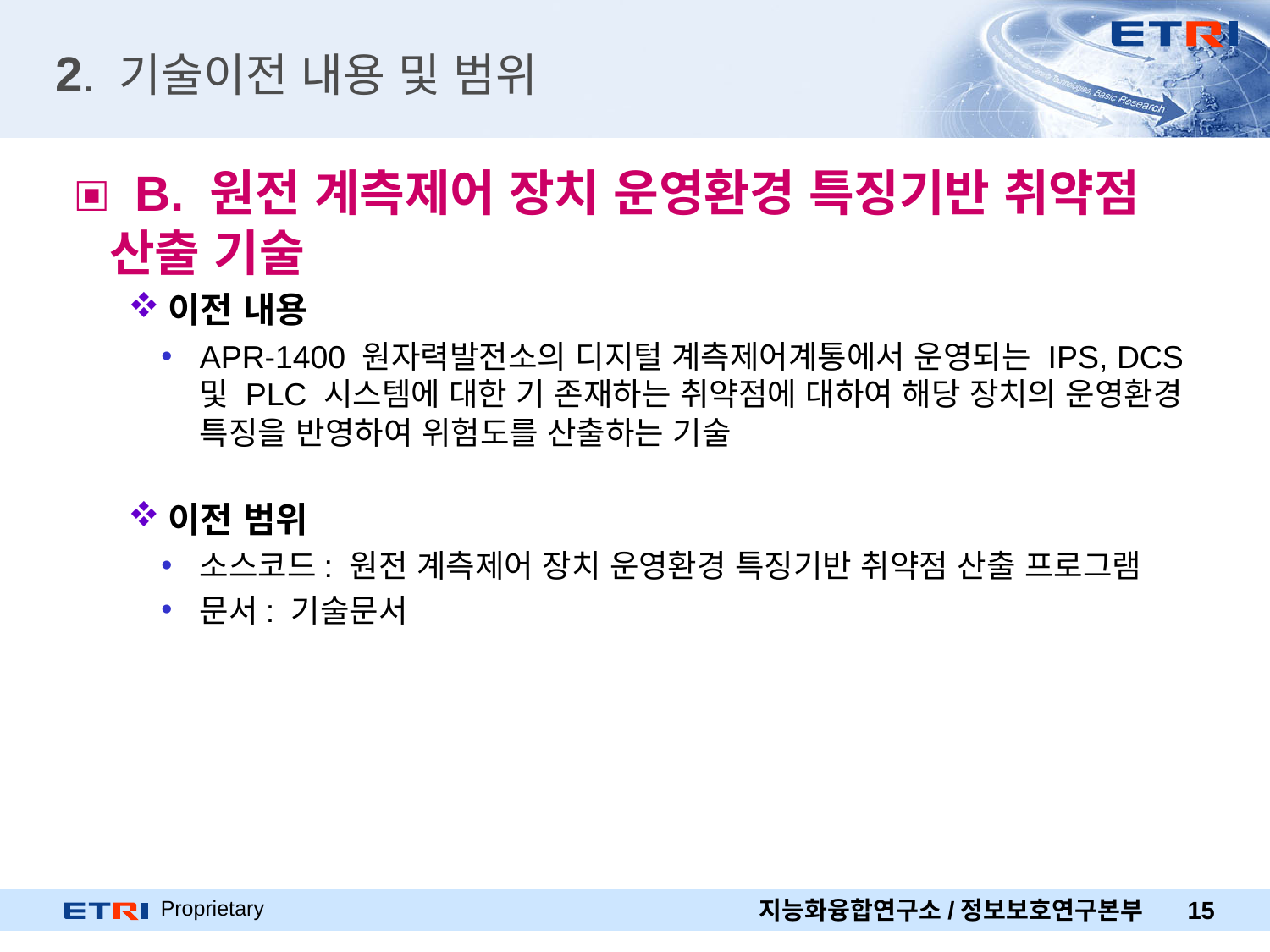

# 2. 기술이전 내용 및 범위
 B. 원전 계측제어 장치 운영환경 특징기반 취약점 산출 기술
이전 내용
APR-1400 원자력발전소의 디지털 계측제어계통에서 운영되는 IPS, DCS 및 PLC 시스템에 대한 기 존재하는 취약점에 대하여 해당 장치의 운영환경 특징을 반영하여 위험도를 산출하는 기술

이전 범위
소스코드: 원전 계측제어 장치 운영환경 특징기반 취약점 산출 프로그램
문서: 기술문서

지능화융합연구소/정보보호연구본부
15